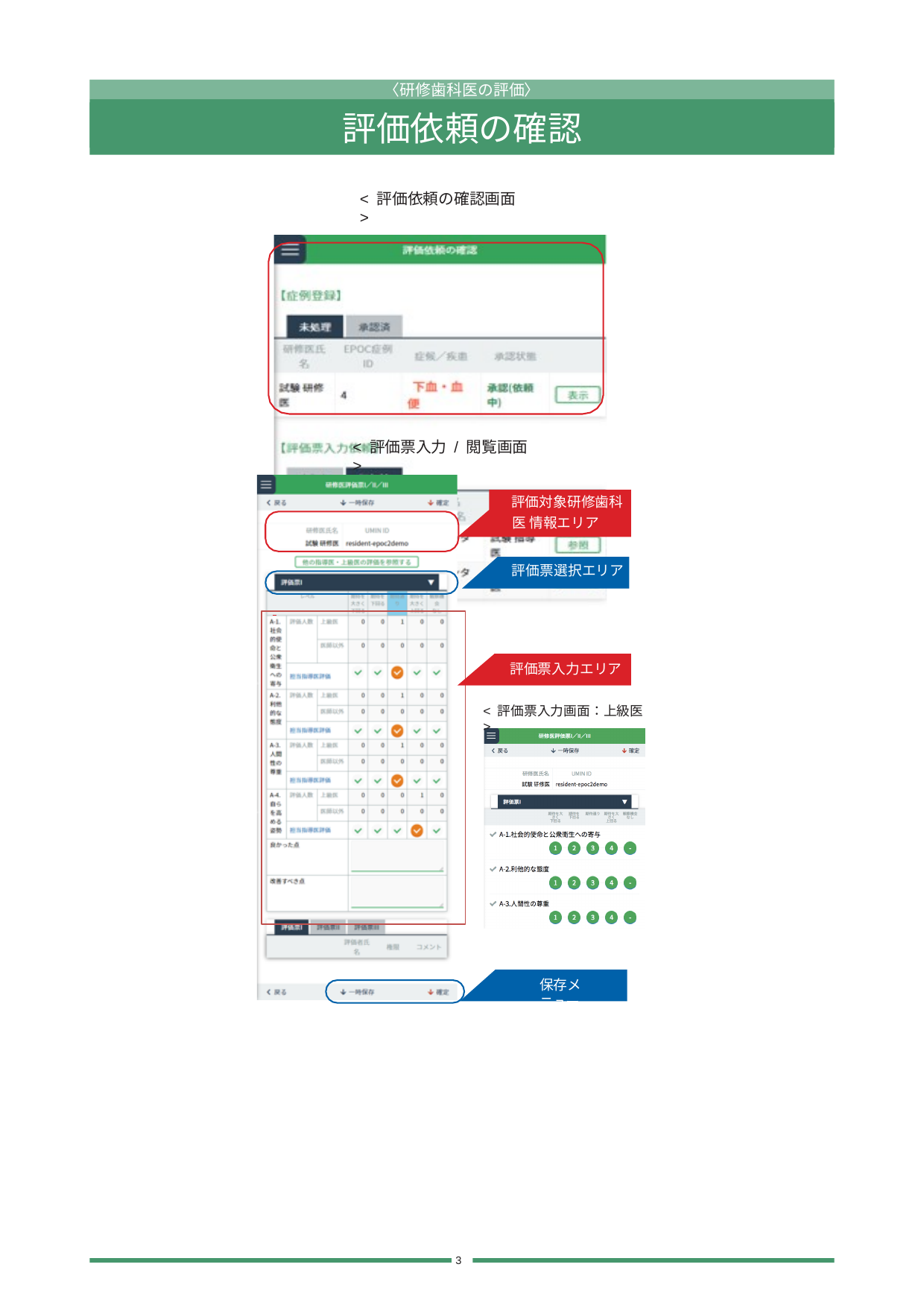

〈研修歯科医の評価〉
評価依頼の確認
< 評価依頼の確認画面 >

< 評価票入力 / 閲覧画面>

評価対象研修歯科医 情報エリア

評価票選択エリア

評価票入力エリア

< 評価票入力画面：上級医 >

保存メニュー
3